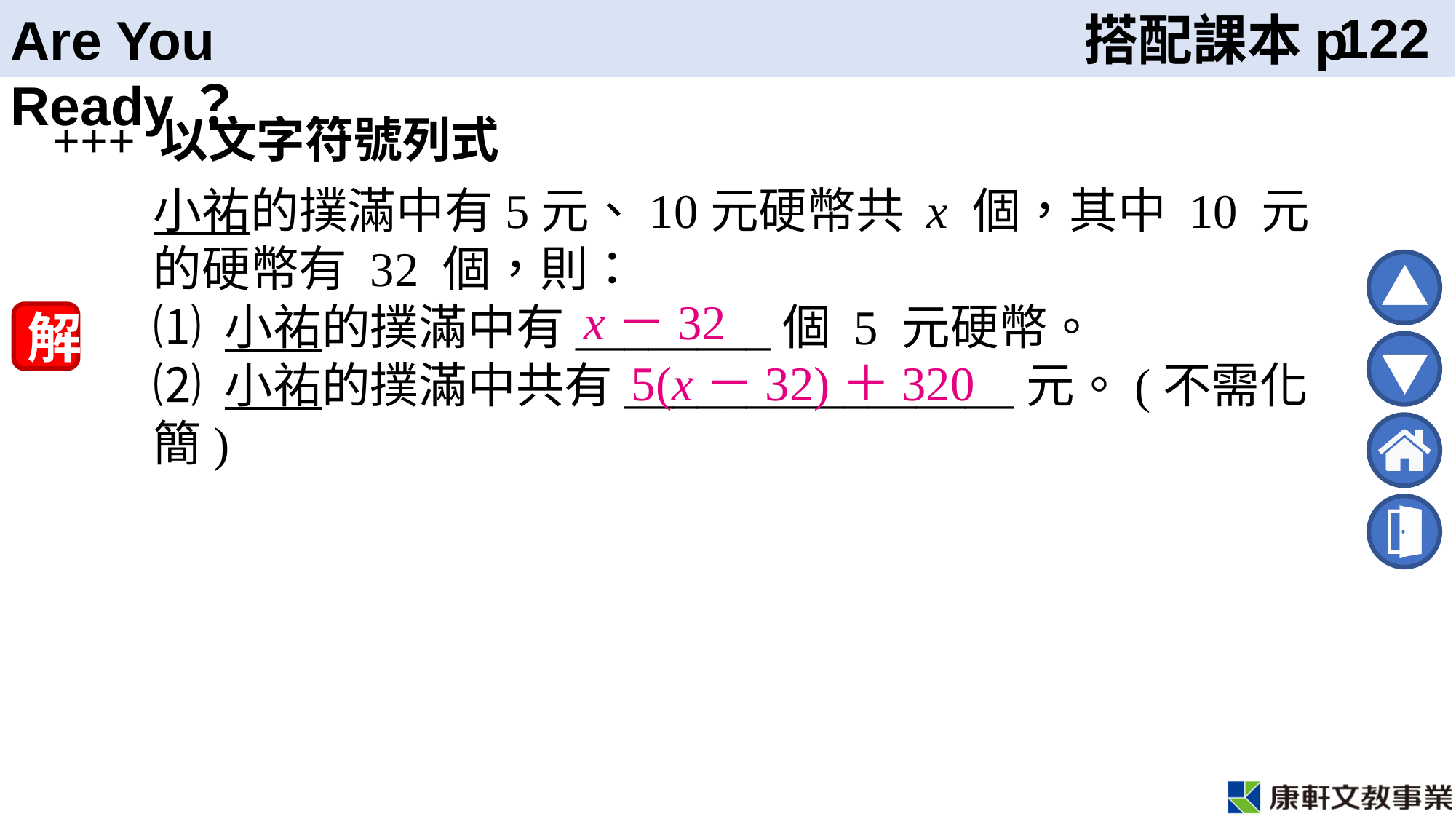

122
+++ 以文字符號列式
小祐的撲滿中有5元、10元硬幣共 x 個，其中 10 元的硬幣有 32 個，則：
⑴ 小祐的撲滿中有________個 5 元硬幣。
⑵ 小祐的撲滿中共有________________元。(不需化簡)
x－32
解
5(x－32)＋320